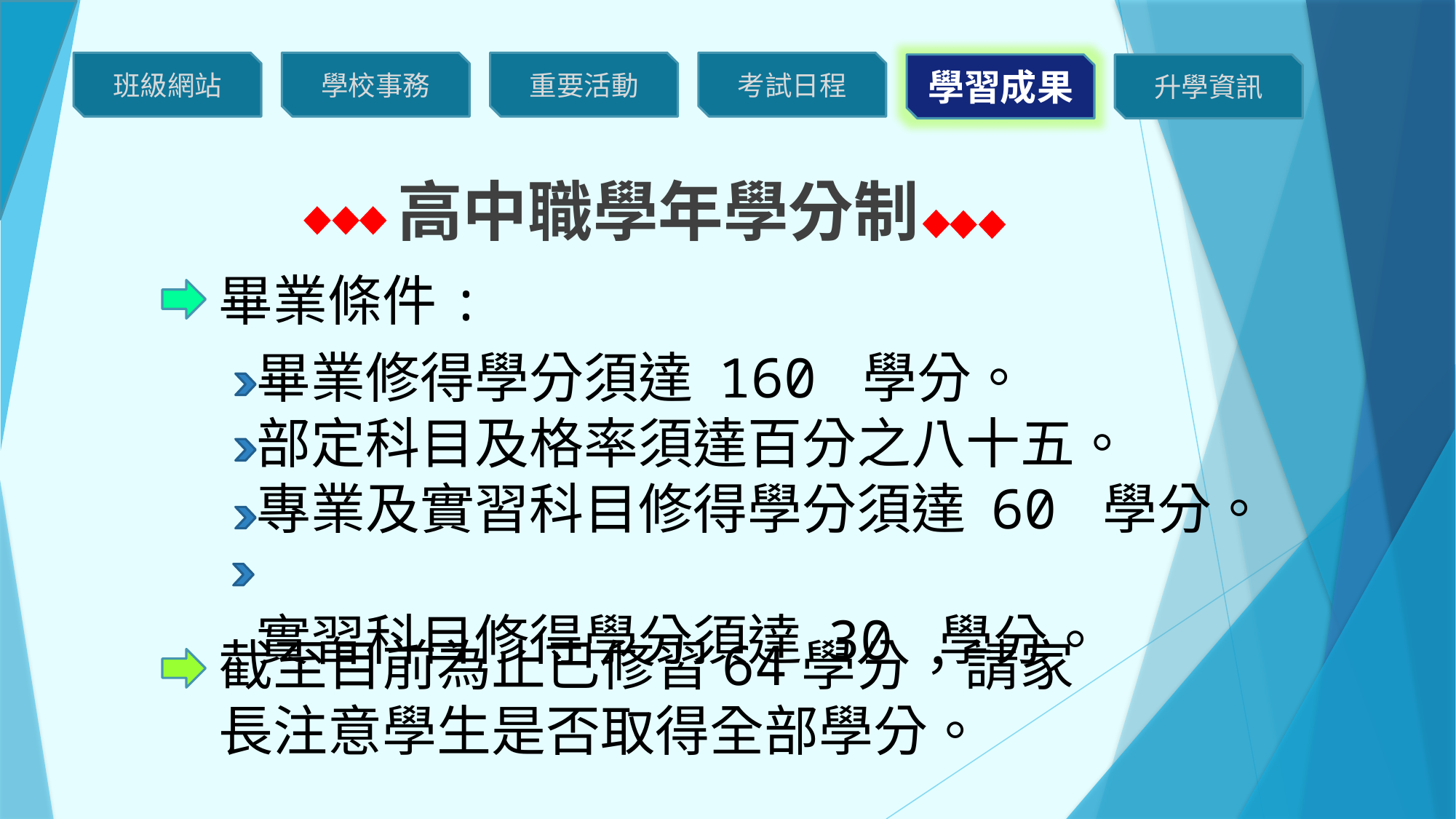

高中職學年學分制

畢業條件:

畢業修得學分須達 160 學分。
部定科目及格率須達百分之八十五。
專業及實習科目修得學分須達 60 學分。
實習科目修得學分須達 30 學分。

截至目前為止已修習64學分，請家長注意學生是否取得全部學分。